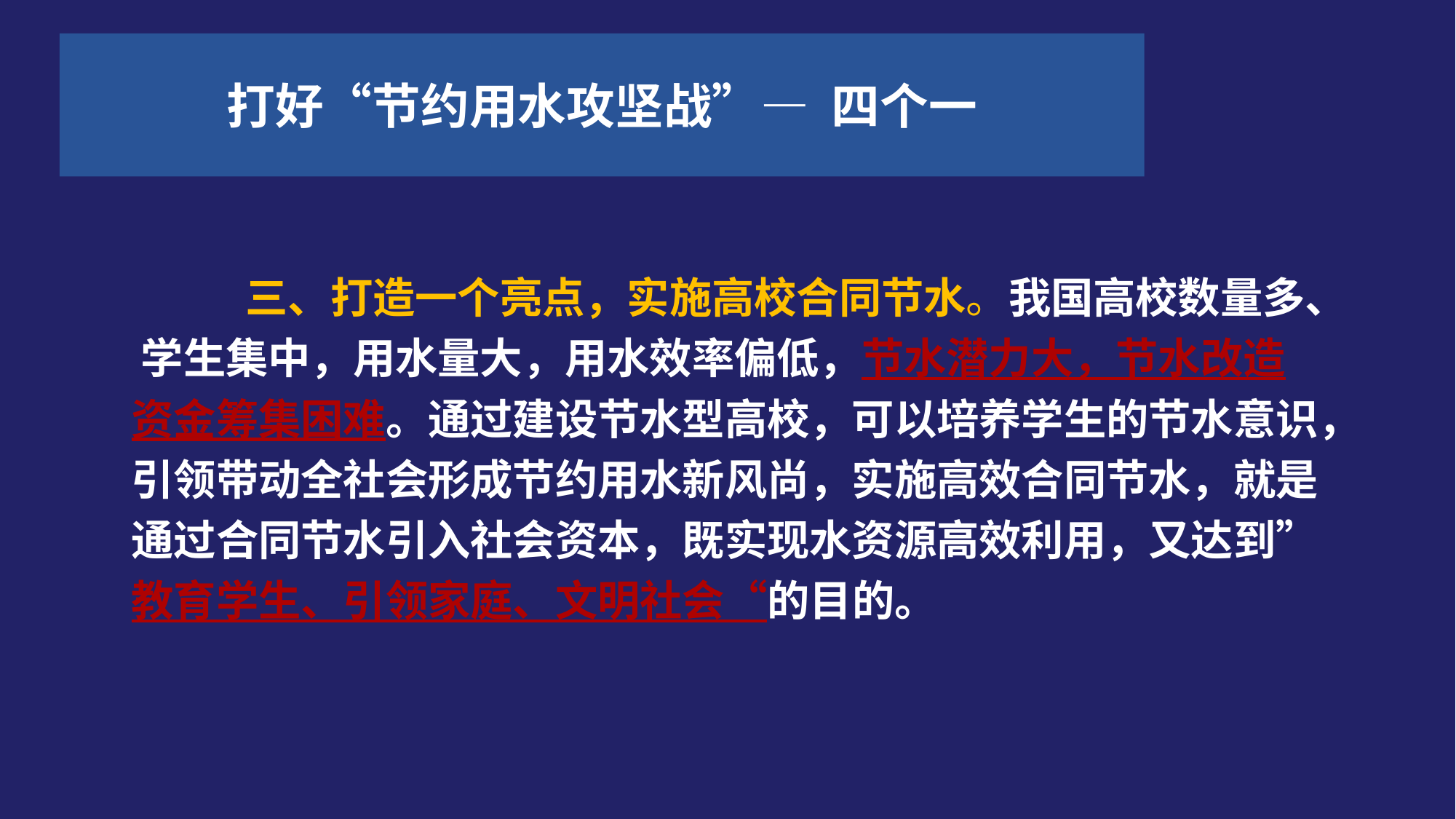

打好“节约用水攻坚战”—  四个一
           三、打造一个亮点，实施高校合同节水。我国高校数量多、 学生集中，用水量大，用水效率偏低，节水潜力大，节水改造资金筹集困难。通过建设节水型高校，可以培养学生的节水意识，引领带动全社会形成节约用水新风尚，实施高效合同节水，就是通过合同节水引入社会资本，既实现水资源高效利用，又达到”教育学生、引领家庭、文明社会“的目的。